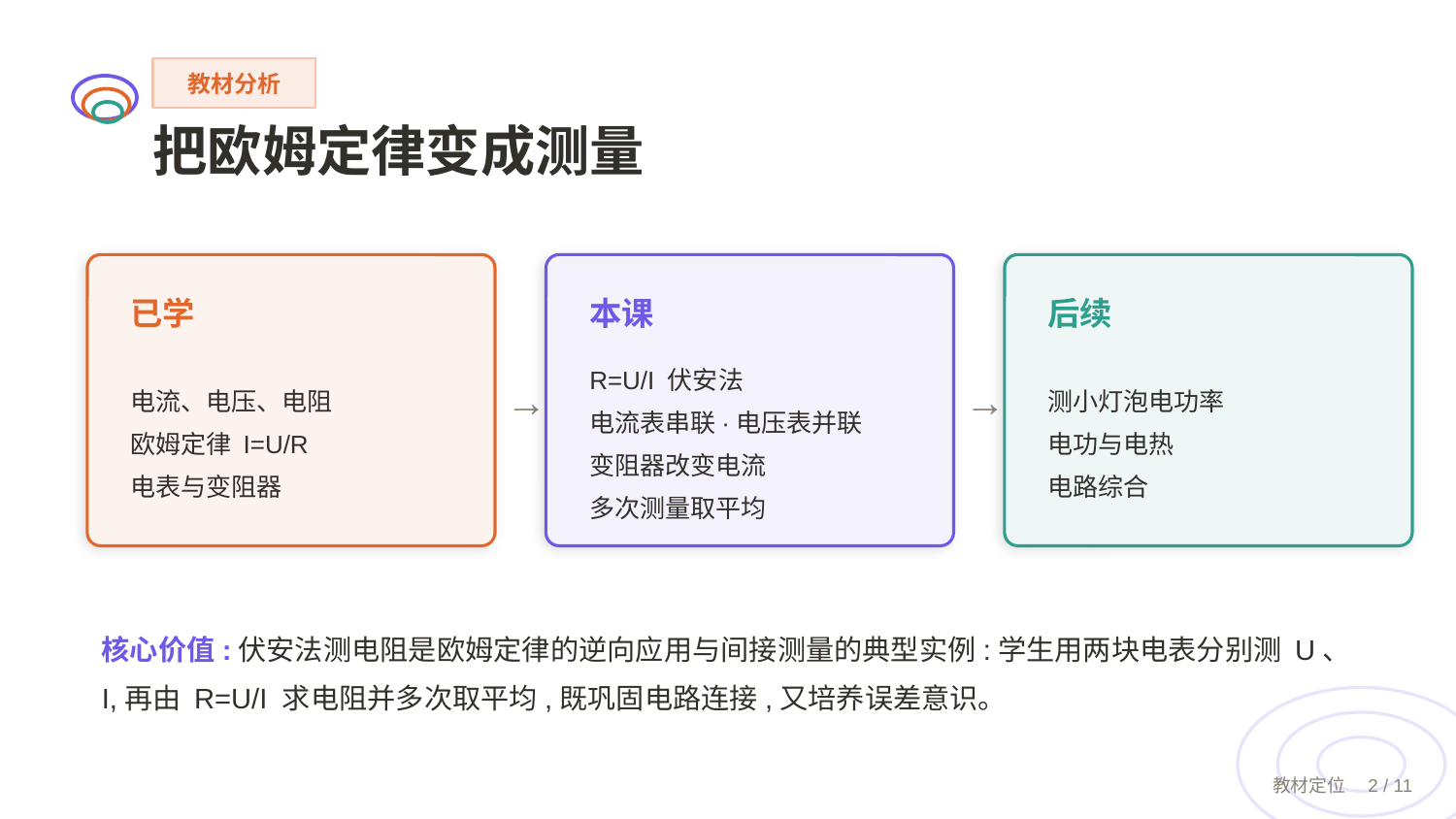

教材分析

把欧姆定律变成测量

已学
本课
后续
电流、电压、电阻
欧姆定律 I=U/R
电表与变阻器
R=U/I 伏安法
电流表串联·电压表并联
变阻器改变电流
多次测量取平均
测小灯泡电功率
电功与电热
电路综合
→
→
核心价值:伏安法测电阻是欧姆定律的逆向应用与间接测量的典型实例:学生用两块电表分别测 U、I,再由 R=U/I 求电阻并多次取平均,既巩固电路连接,又培养误差意识。

教材定位　2 / 11